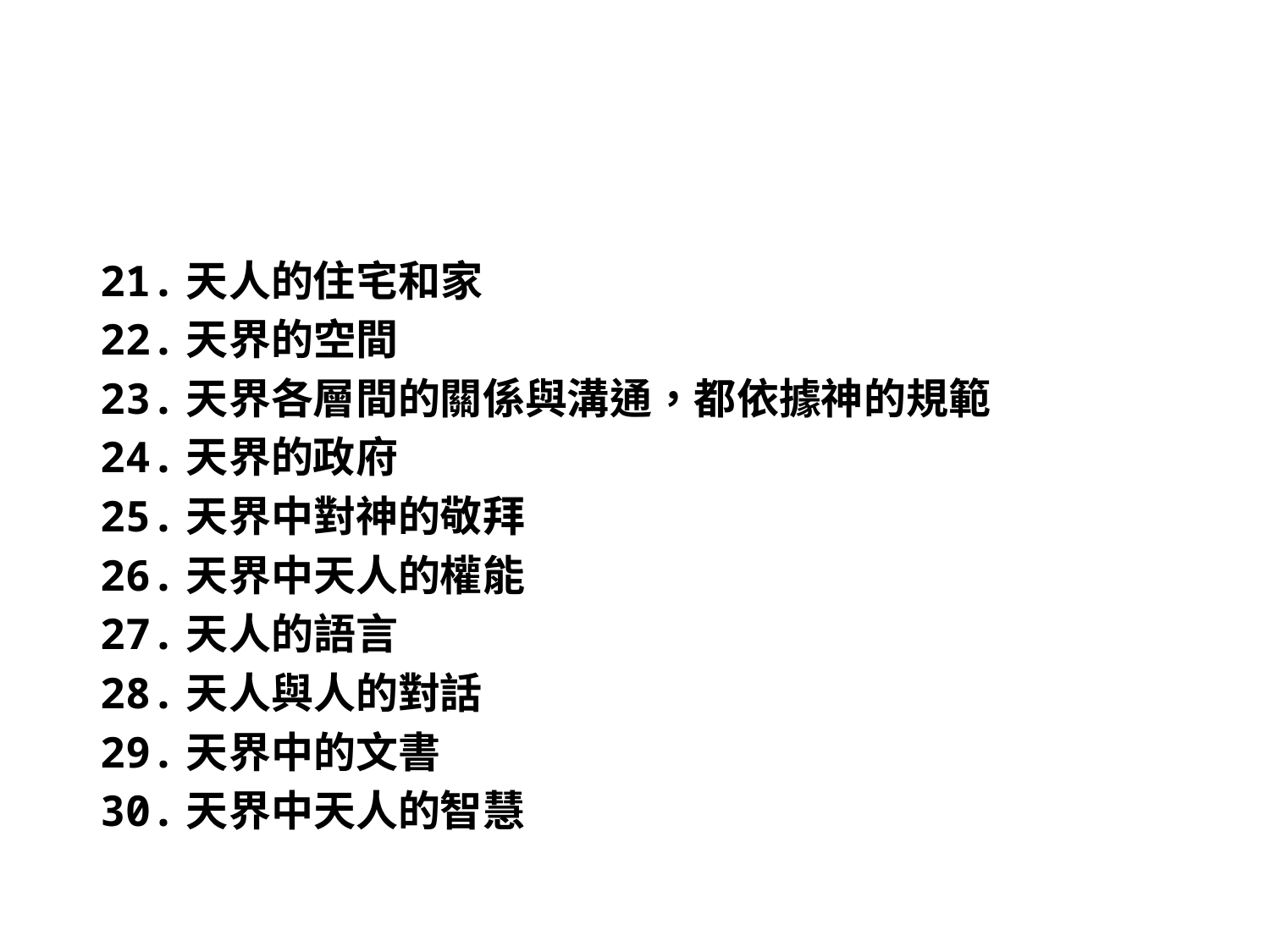

#
21.天人的住宅和家
22.天界的空間
23.天界各層間的關係與溝通，都依據神的規範
24.天界的政府
25.天界中對神的敬拜
26.天界中天人的權能
27.天人的語言
28.天人與人的對話
29.天界中的文書
30.天界中天人的智慧